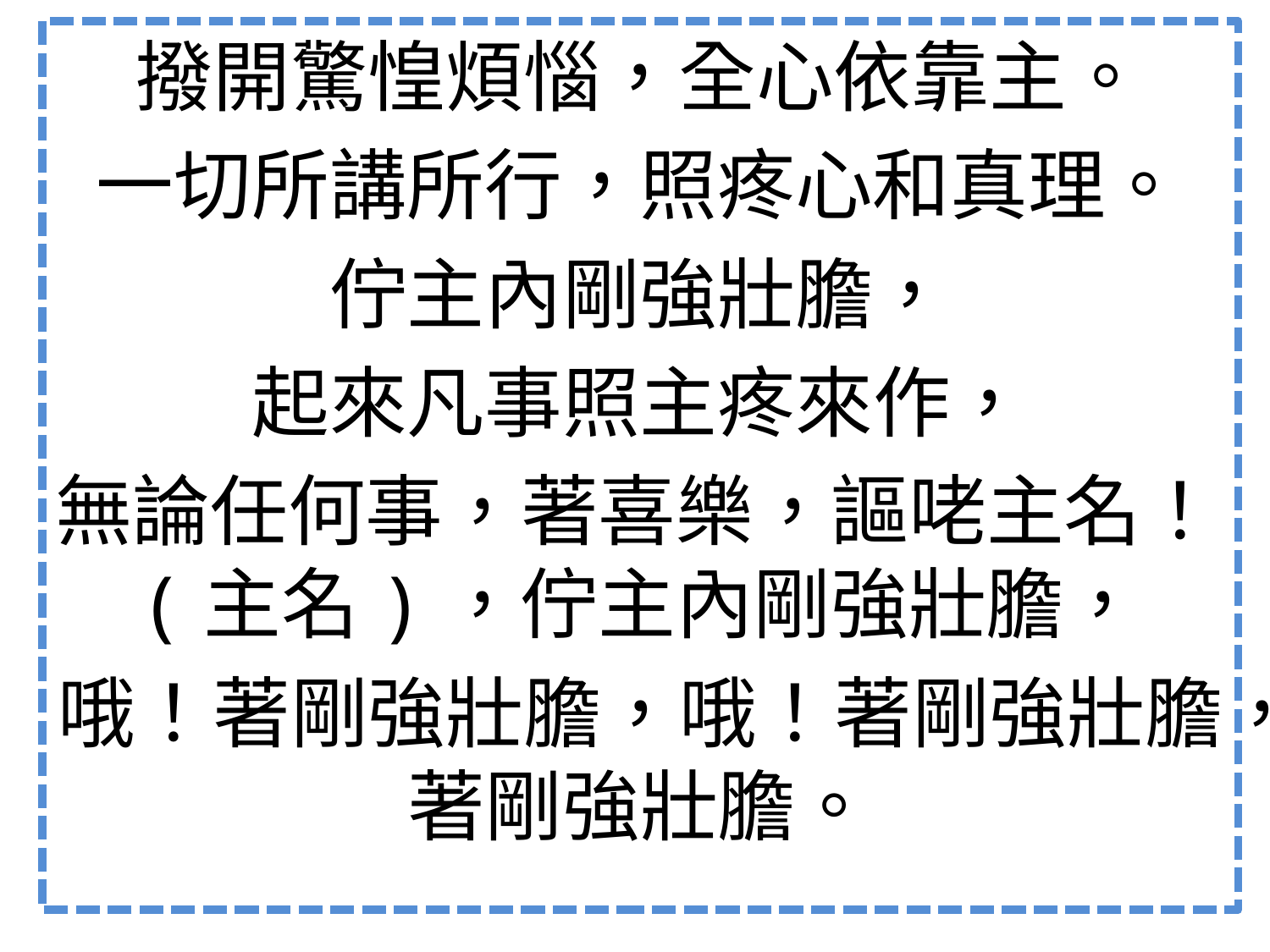

撥開驚惶煩惱，全心依靠主。
一切所講所行，照疼心和真理。
佇主內剛強壯膽，
起來凡事照主疼來作，
無論任何事，著喜樂，謳咾主名！(主名)，佇主內剛強壯膽，
哦！著剛強壯膽，哦！著剛強壯膽，著剛強壯膽。